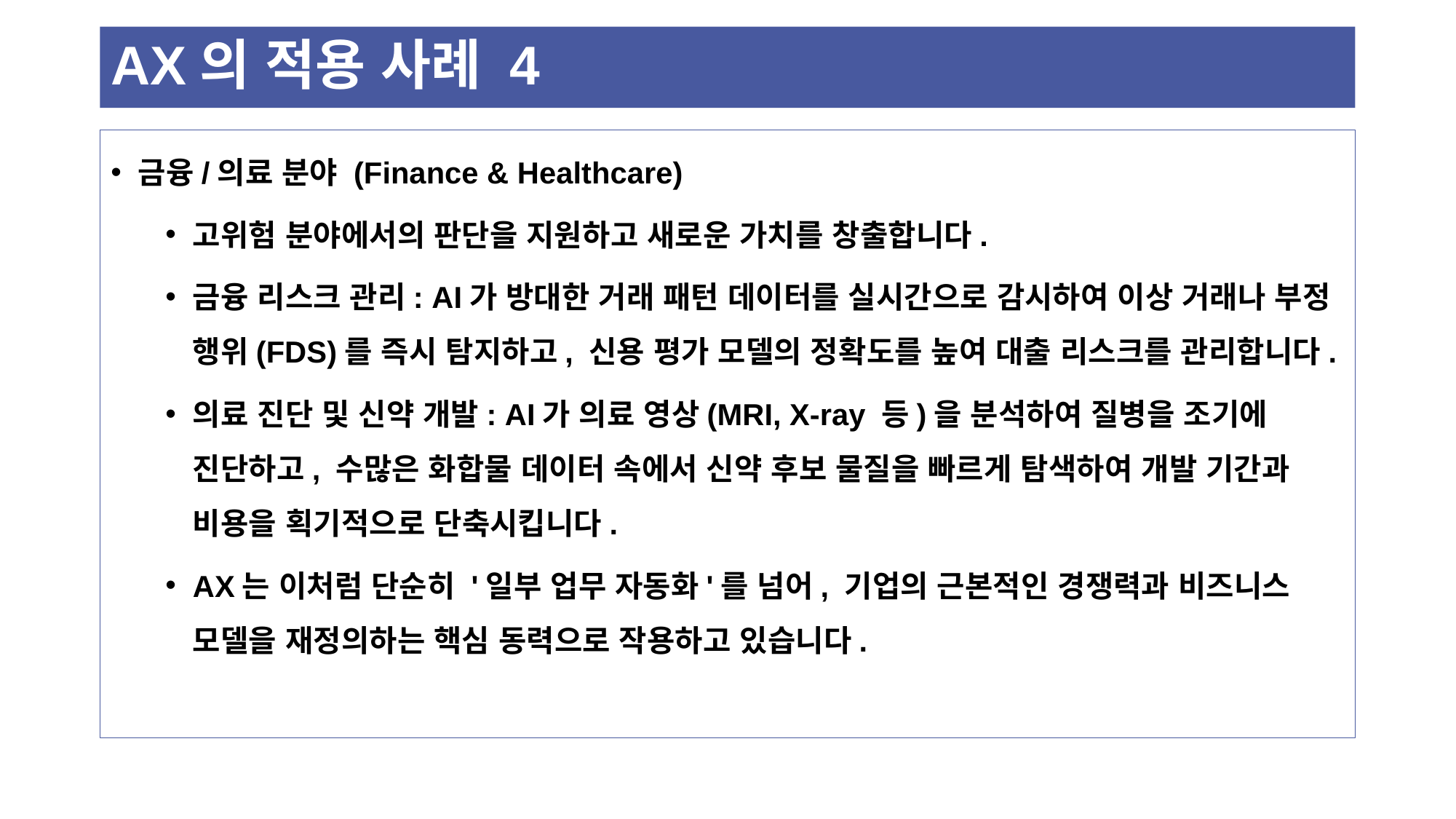

# AX의 적용 사례 4
금융/의료 분야 (Finance & Healthcare)
고위험 분야에서의 판단을 지원하고 새로운 가치를 창출합니다.
금융 리스크 관리: AI가 방대한 거래 패턴 데이터를 실시간으로 감시하여 이상 거래나 부정 행위(FDS)를 즉시 탐지하고, 신용 평가 모델의 정확도를 높여 대출 리스크를 관리합니다.
의료 진단 및 신약 개발: AI가 의료 영상(MRI, X-ray 등)을 분석하여 질병을 조기에 진단하고, 수많은 화합물 데이터 속에서 신약 후보 물질을 빠르게 탐색하여 개발 기간과 비용을 획기적으로 단축시킵니다.
AX는 이처럼 단순히 '일부 업무 자동화'를 넘어, 기업의 근본적인 경쟁력과 비즈니스 모델을 재정의하는 핵심 동력으로 작용하고 있습니다.